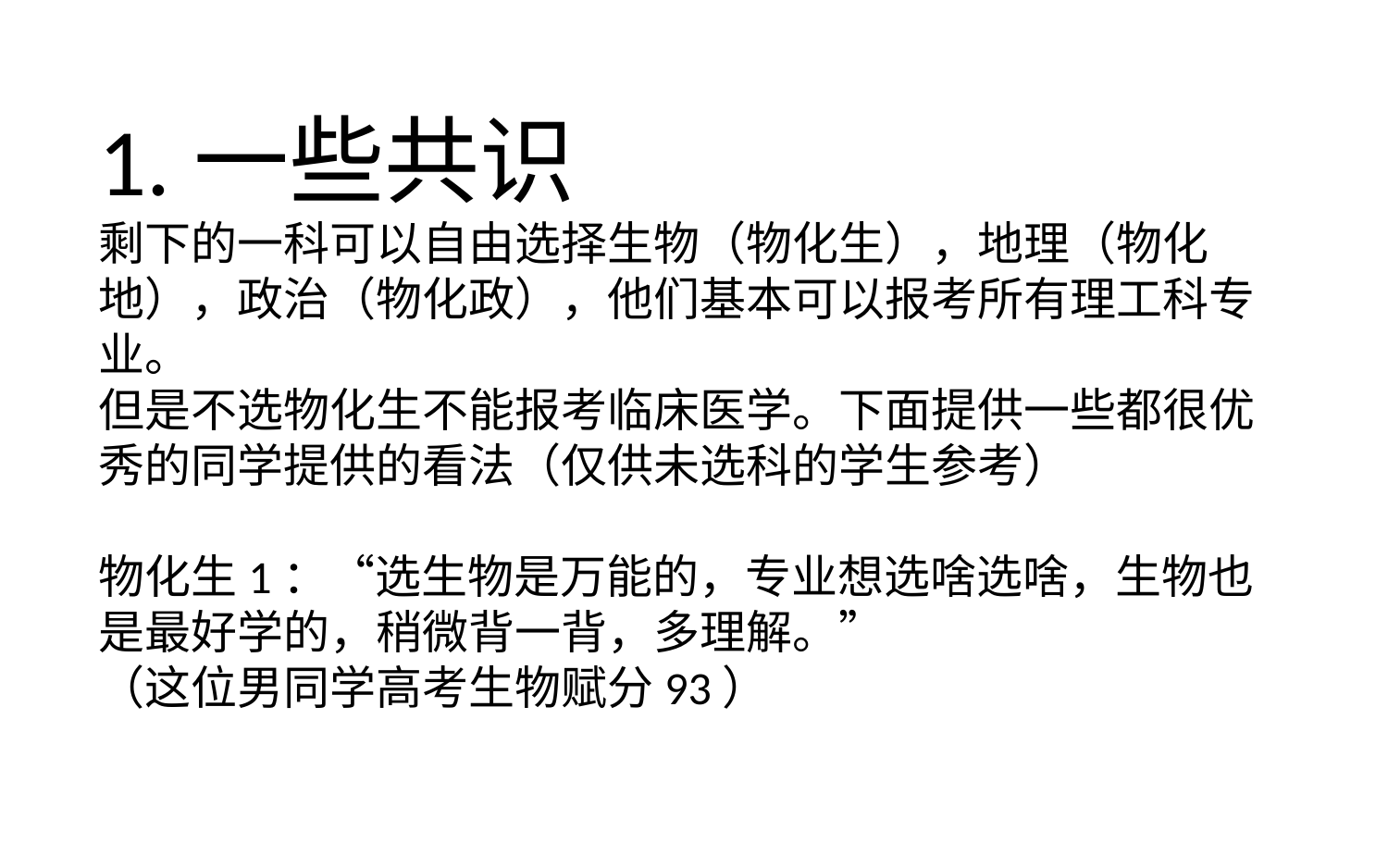

1.一些共识
剩下的一科可以自由选择生物（物化生），地理（物化地），政治（物化政），他们基本可以报考所有理工科专业。
但是不选物化生不能报考临床医学。下面提供一些都很优秀的同学提供的看法（仅供未选科的学生参考）

物化生1：“选生物是万能的，专业想选啥选啥，生物也是最好学的，稍微背一背，多理解。”
（这位男同学高考生物赋分93）